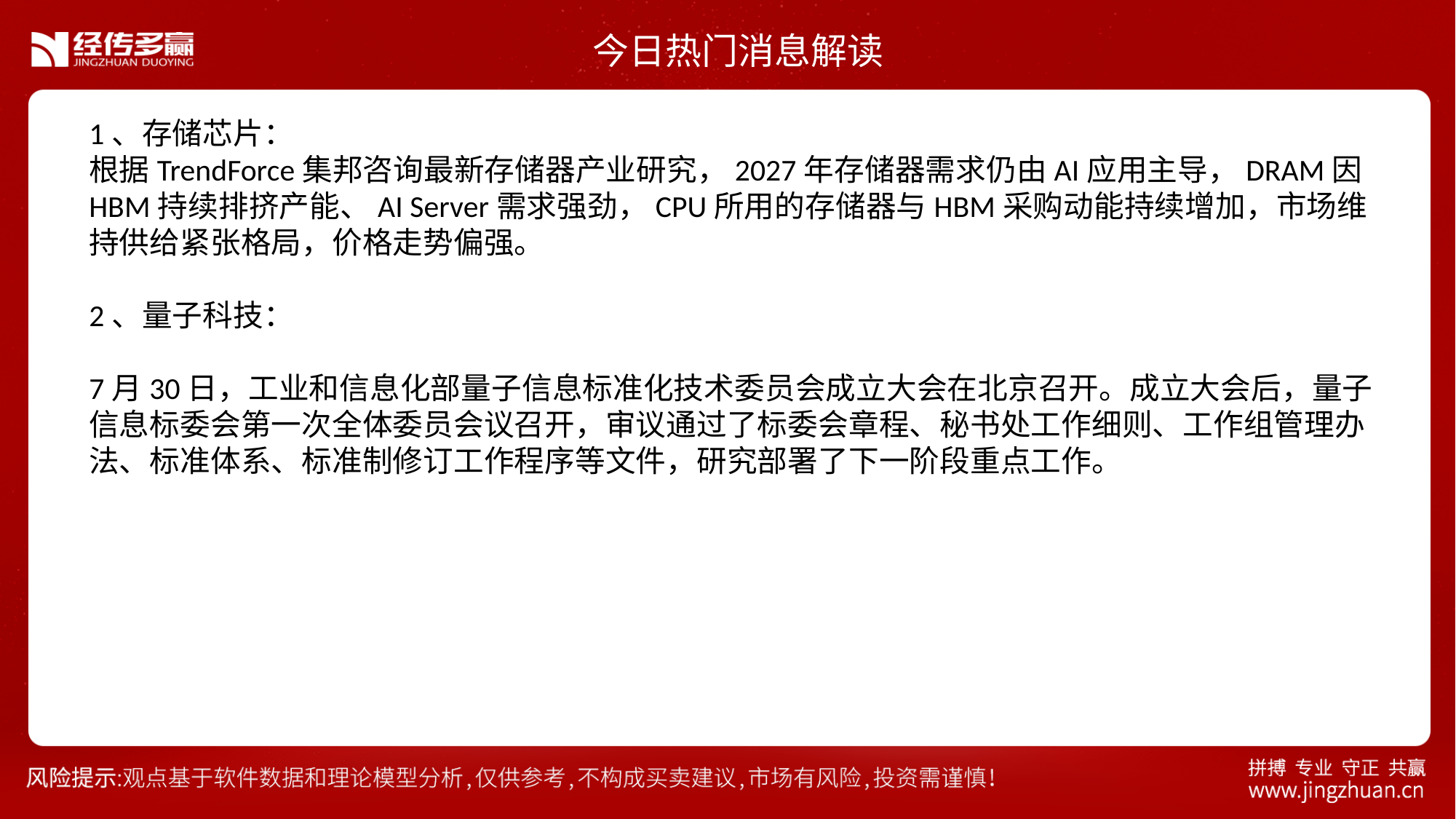

今日热门消息解读
1、存储芯片：
根据TrendForce集邦咨询最新存储器产业研究，2027年存储器需求仍由AI应用主导，DRAM因HBM持续排挤产能、AI Server需求强劲，CPU所用的存储器与HBM采购动能持续增加，市场维持供给紧张格局，价格走势偏强。

2、量子科技：

7月30日，工业和信息化部量子信息标准化技术委员会成立大会在北京召开。成立大会后，量子信息标委会第一次全体委员会议召开，审议通过了标委会章程、秘书处工作细则、工作组管理办法、标准体系、标准制修订工作程序等文件，研究部署了下一阶段重点工作。